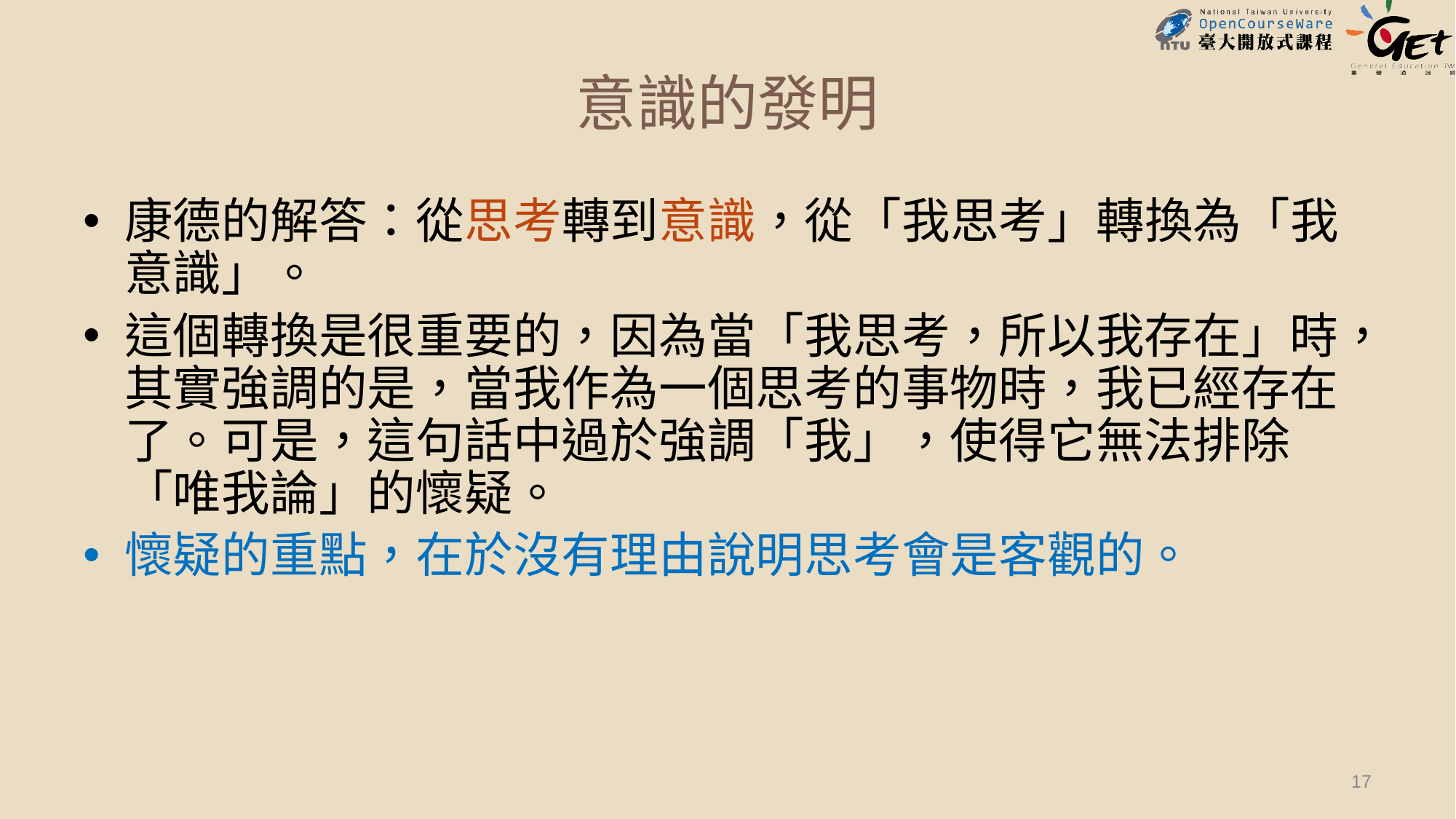

# 意識的發明
康德的解答：從思考轉到意識，從「我思考」轉換為「我意識」。
這個轉換是很重要的，因為當「我思考，所以我存在」時，其實強調的是，當我作為一個思考的事物時，我已經存在了。可是，這句話中過於強調「我」，使得它無法排除「唯我論」的懷疑。
懷疑的重點，在於沒有理由說明思考會是客觀的。
17